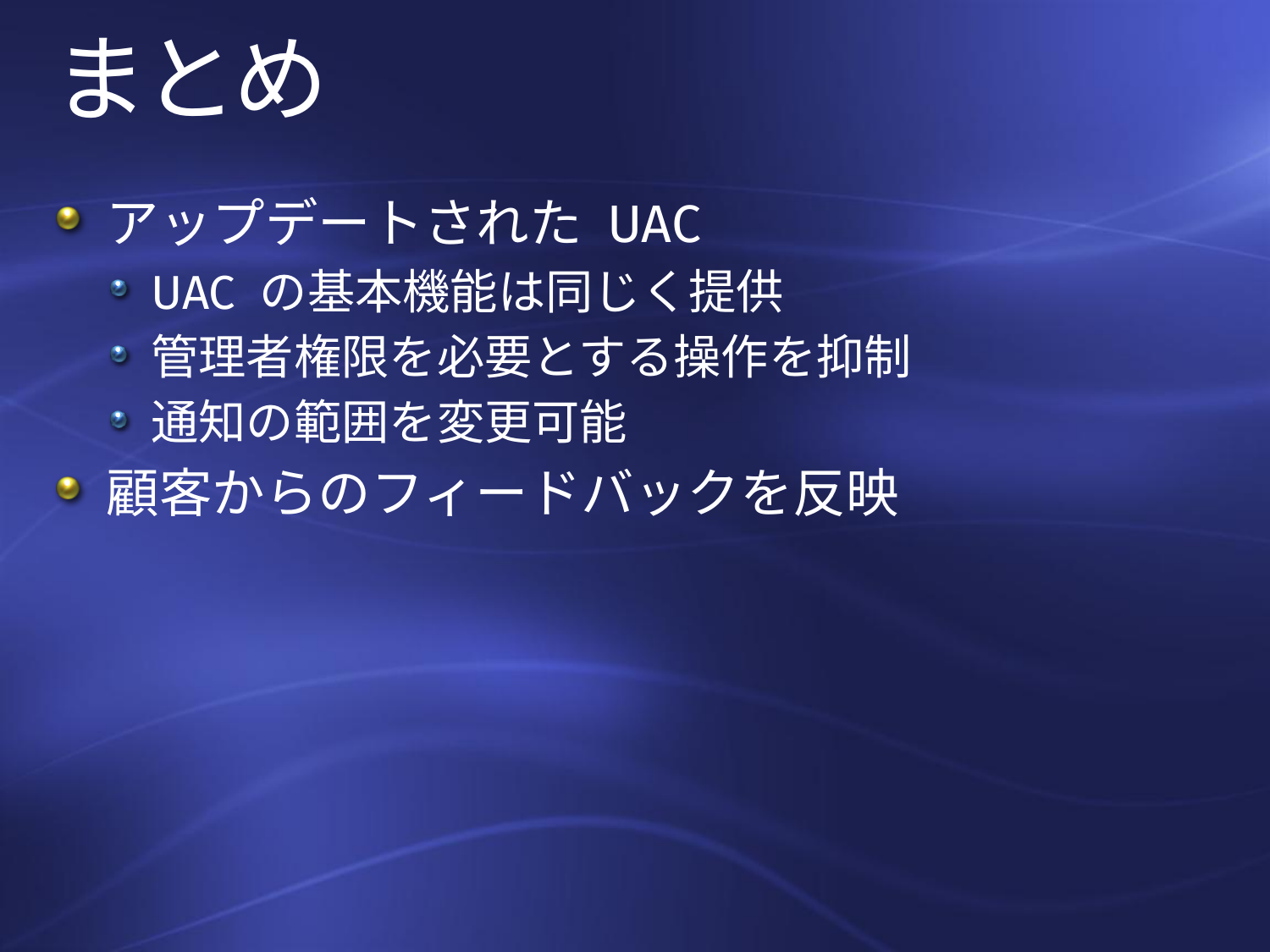

# まとめ
アップデートされた UAC
UAC の基本機能は同じく提供
管理者権限を必要とする操作を抑制
通知の範囲を変更可能
顧客からのフィードバックを反映